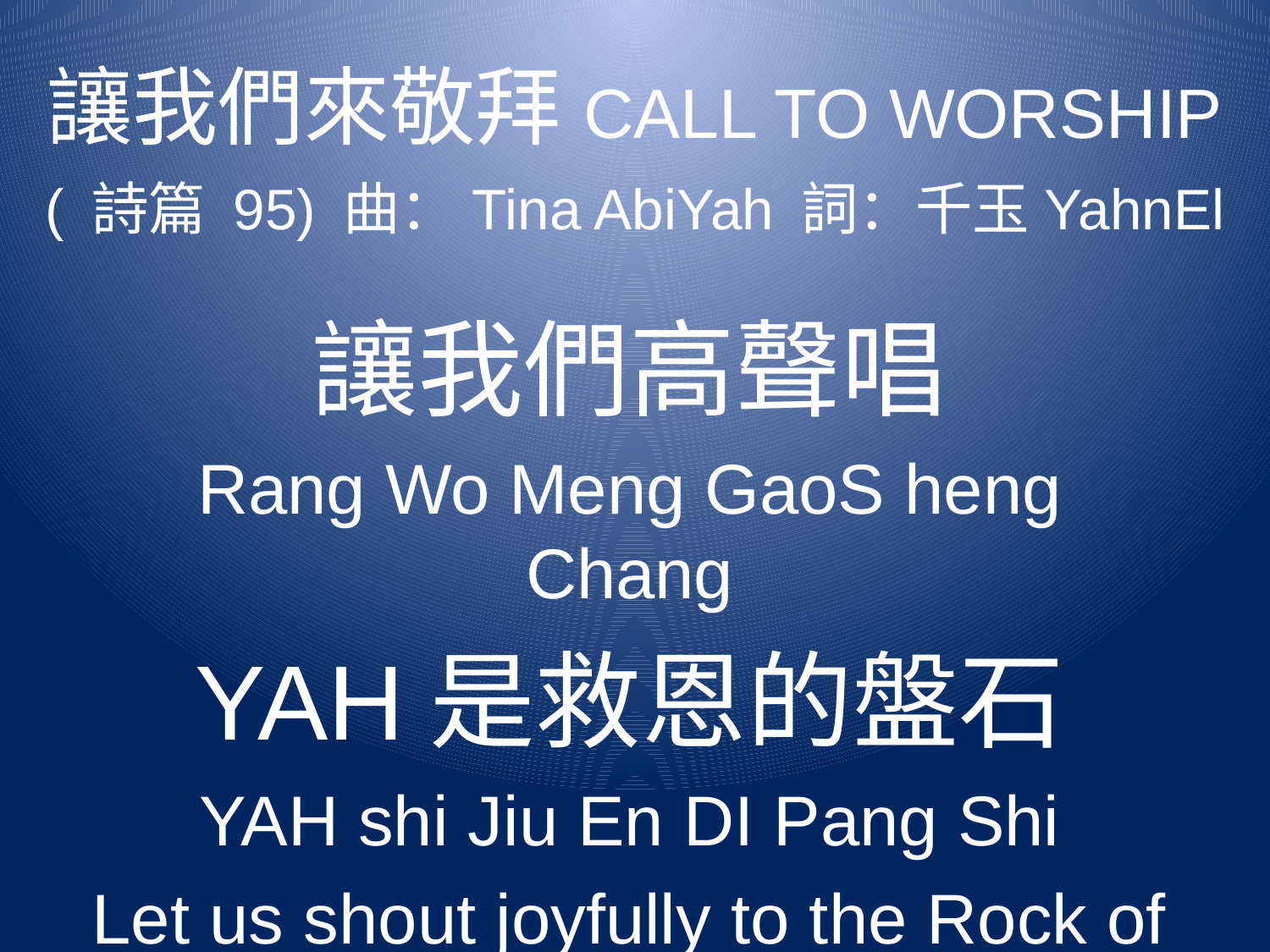

# 讓我們來敬拜CALL TO WORSHIP ( 詩篇 95) 曲：Tina AbiYah 詞：千玉YahnEl
讓我們高聲唱
Rang Wo Meng GaoS heng Chang
YAH是救恩的盤石
YAH shi Jiu En DI Pang Shi
Let us shout joyfully to the Rock of our salvation